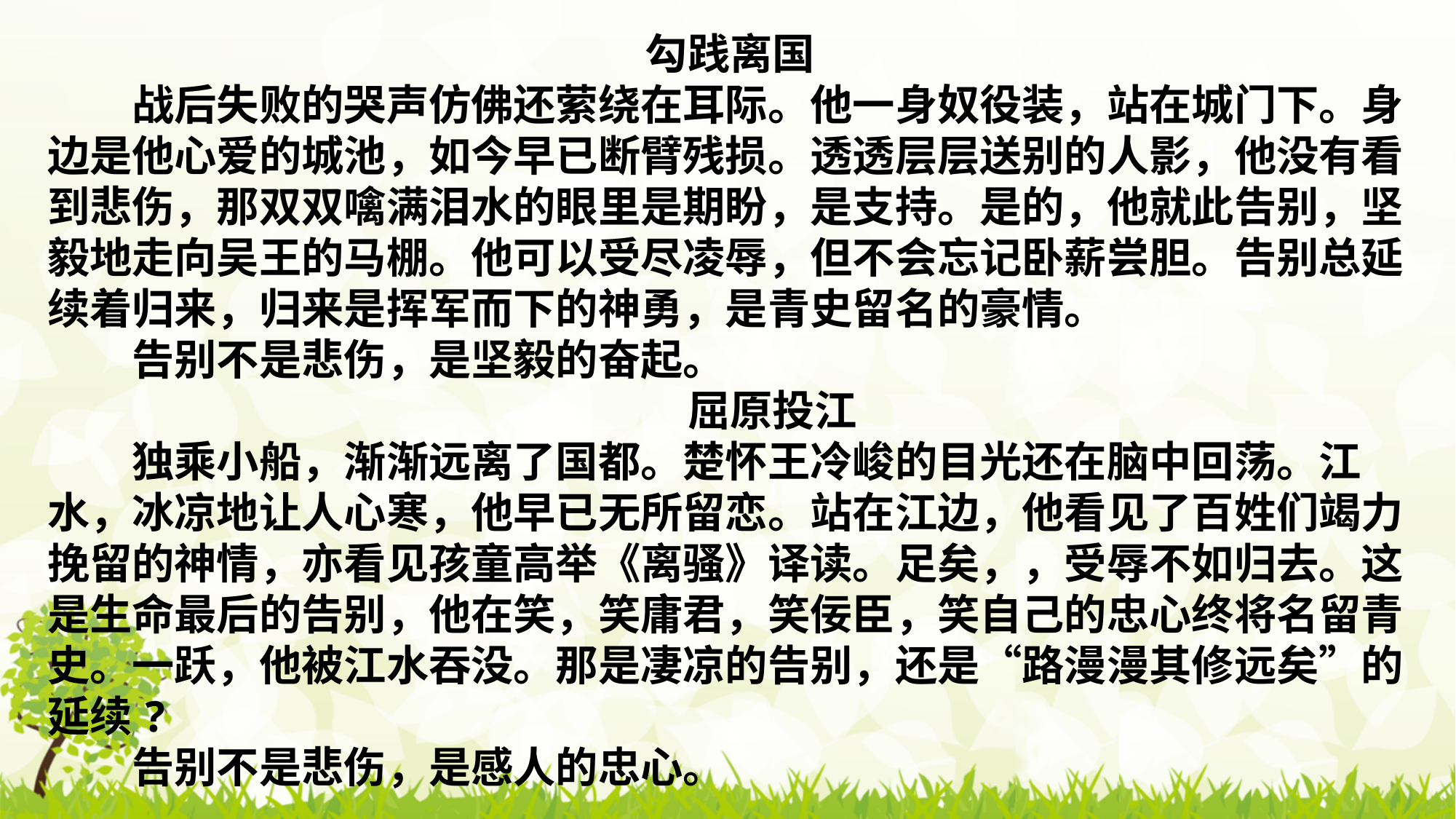

勾践离国
　　战后失败的哭声仿佛还萦绕在耳际。他一身奴役装，站在城门下。身边是他心爱的城池，如今早已断臂残损。透透层层送别的人影，他没有看到悲伤，那双双噙满泪水的眼里是期盼，是支持。是的，他就此告别，坚毅地走向吴王的马棚。他可以受尽凌辱，但不会忘记卧薪尝胆。告别总延续着归来，归来是挥军而下的神勇，是青史留名的豪情。
　　告别不是悲伤，是坚毅的奋起。
　　屈原投江
　　独乘小船，渐渐远离了国都。楚怀王冷峻的目光还在脑中回荡。江水，冰凉地让人心寒，他早已无所留恋。站在江边，他看见了百姓们竭力挽留的神情，亦看见孩童高举《离骚》译读。足矣，，受辱不如归去。这是生命最后的告别，他在笑，笑庸君，笑佞臣，笑自己的忠心终将名留青史。一跃，他被江水吞没。那是凄凉的告别，还是“路漫漫其修远矣”的延续?
　　告别不是悲伤，是感人的忠心。